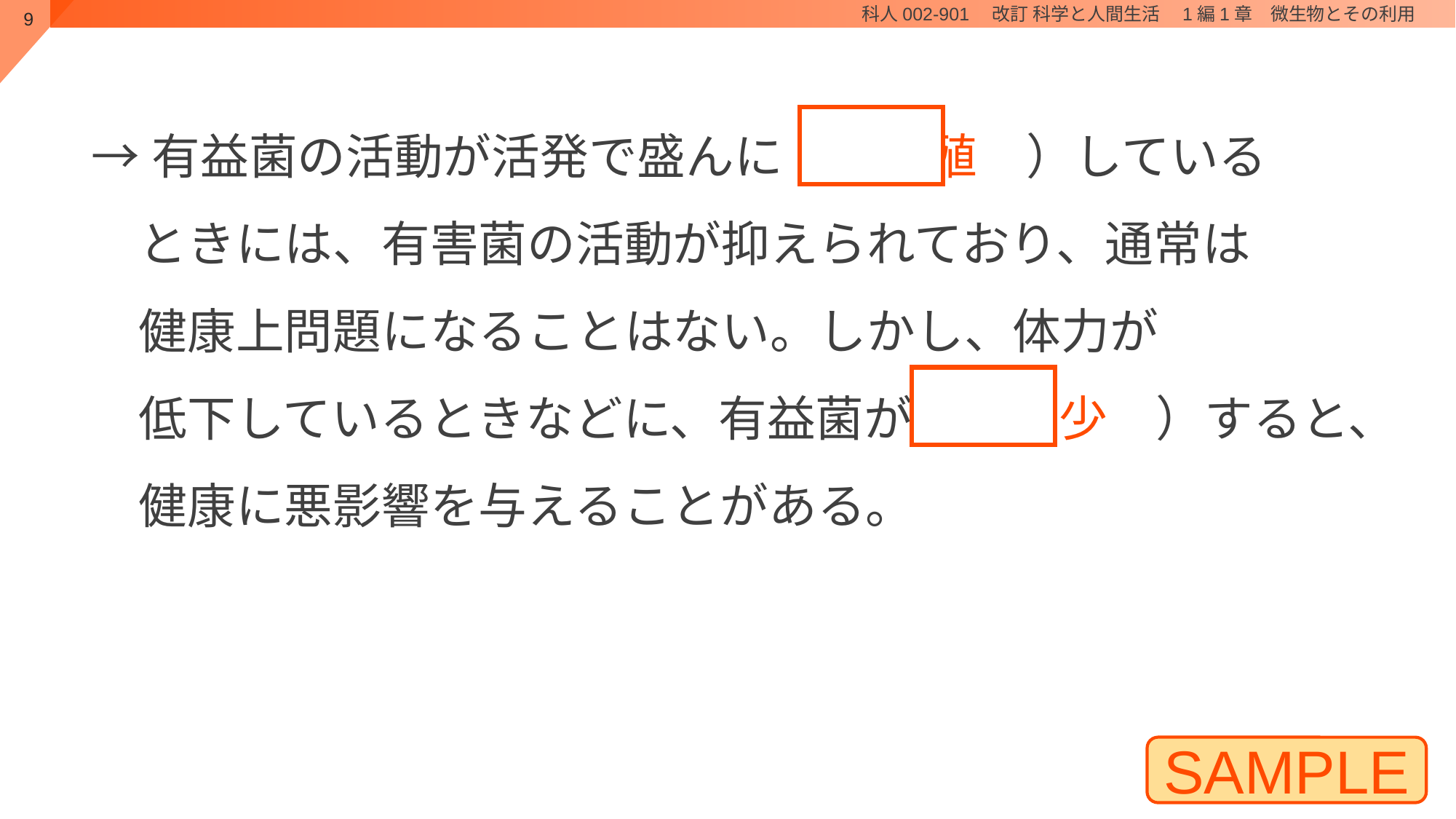

→有益菌の活動が活発で盛んに（　増殖　）している
ときには、有害菌の活動が抑えられており、通常は
健康上問題になることはない。しかし、体力が
低下しているときなどに、有益菌が（　減少　）すると、
健康に悪影響を与えることがある。